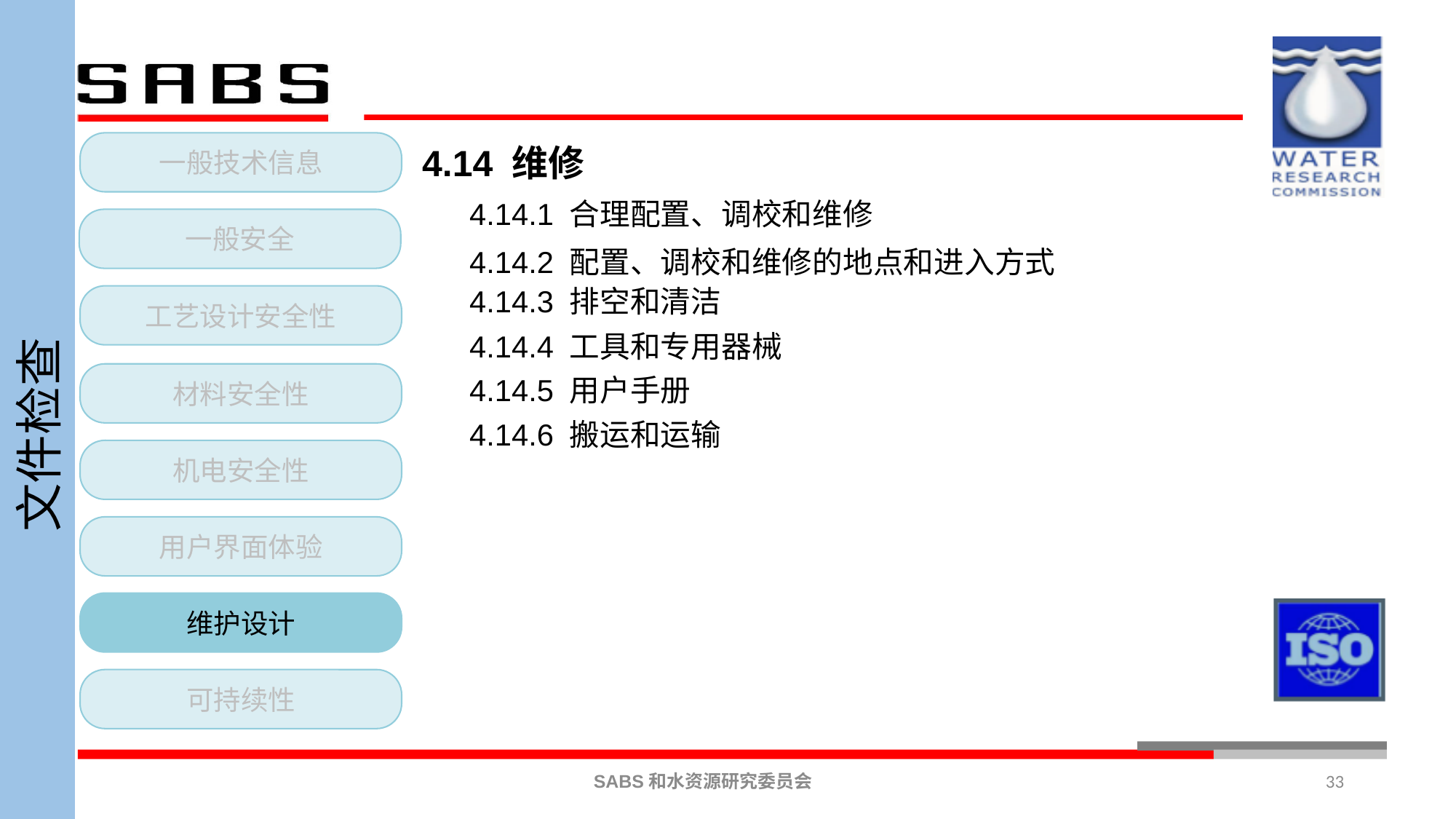

4.14 维修
4.14.1 合理配置、调校和维修
4.14.2 配置、调校和维修的地点和进入方式
4.14.3 排空和清洁
4.14.4 工具和专用器械
4.14.5 用户手册
4.14.6 搬运和运输

一般技术信息
一般安全
工艺设计安全性
材料安全性
机电安全性
用户界面体验
维护设计
可持续性
文件检查
33